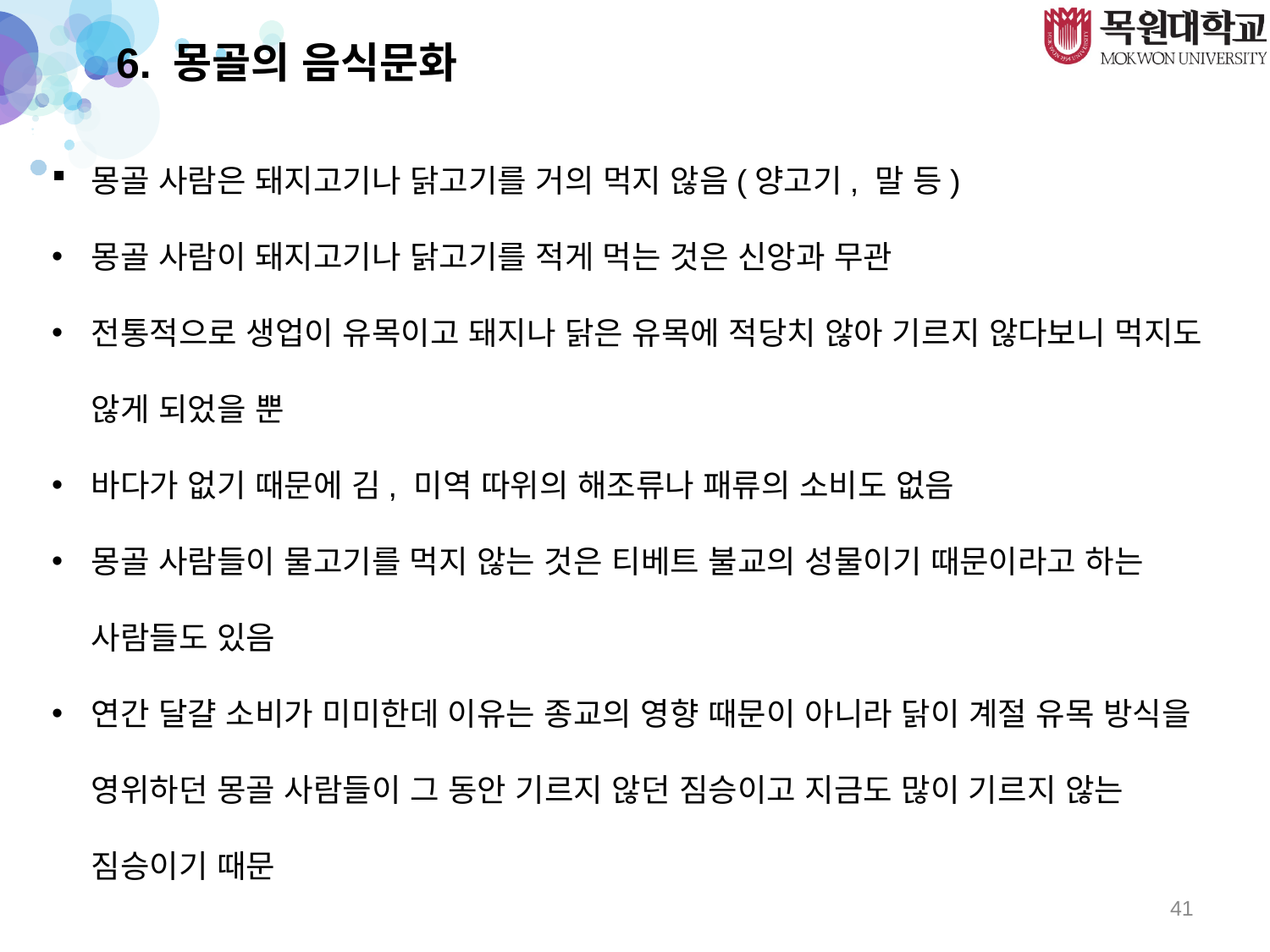

# 6. 몽골의 음식문화
몽골 사람은 돼지고기나 닭고기를 거의 먹지 않음(양고기, 말 등)
몽골 사람이 돼지고기나 닭고기를 적게 먹는 것은 신앙과 무관
전통적으로 생업이 유목이고 돼지나 닭은 유목에 적당치 않아 기르지 않다보니 먹지도 않게 되었을 뿐
바다가 없기 때문에 김, 미역 따위의 해조류나 패류의 소비도 없음
몽골 사람들이 물고기를 먹지 않는 것은 티베트 불교의 성물이기 때문이라고 하는 사람들도 있음
연간 달걀 소비가 미미한데 이유는 종교의 영향 때문이 아니라 닭이 계절 유목 방식을 영위하던 몽골 사람들이 그 동안 기르지 않던 짐승이고 지금도 많이 기르지 않는 짐승이기 때문

41